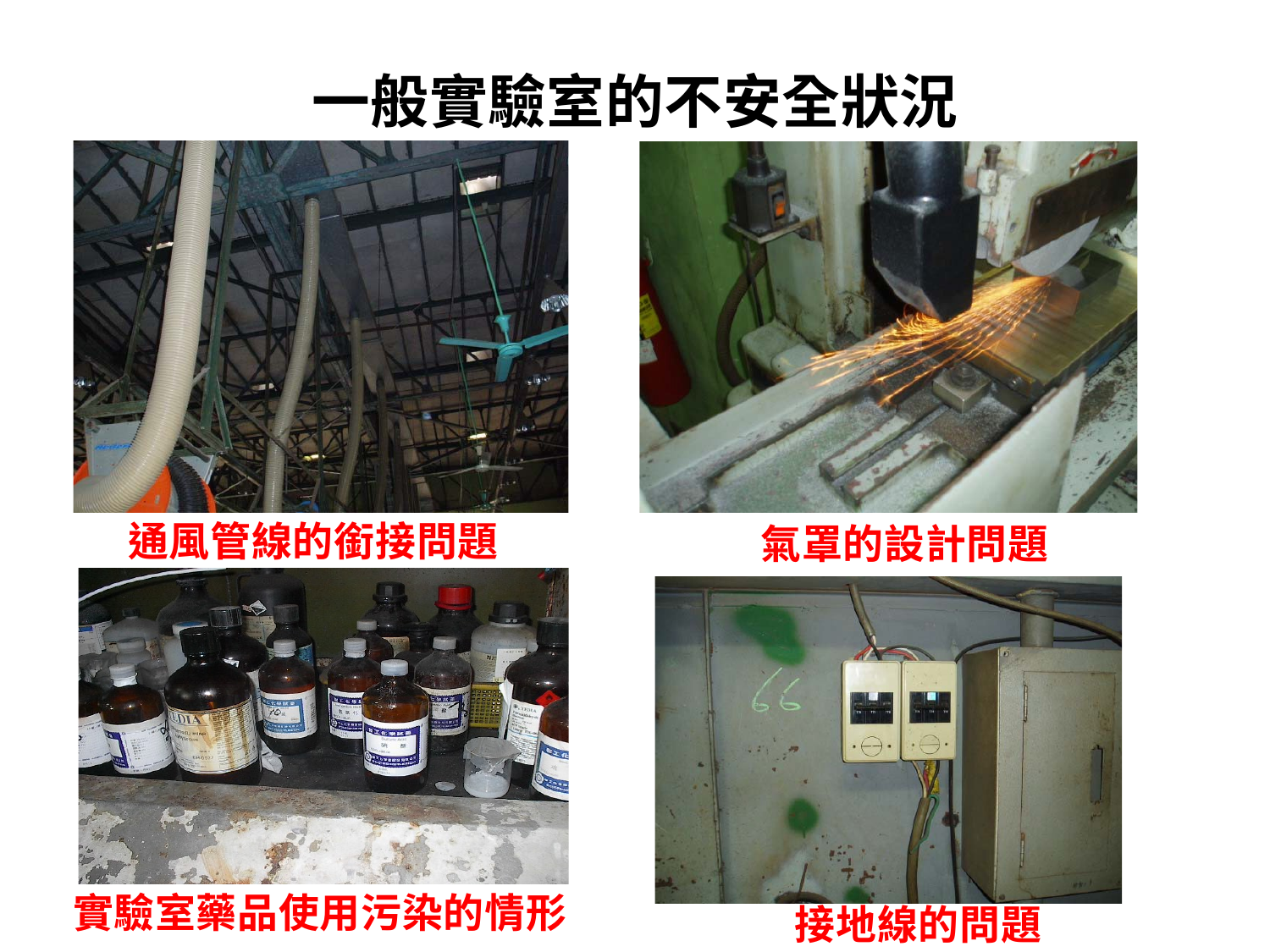

# 一般實驗室的不安全狀況

通風管線的銜接問題
氣罩的設計問題

實驗室藥品使用污染的情形
接地線的問題